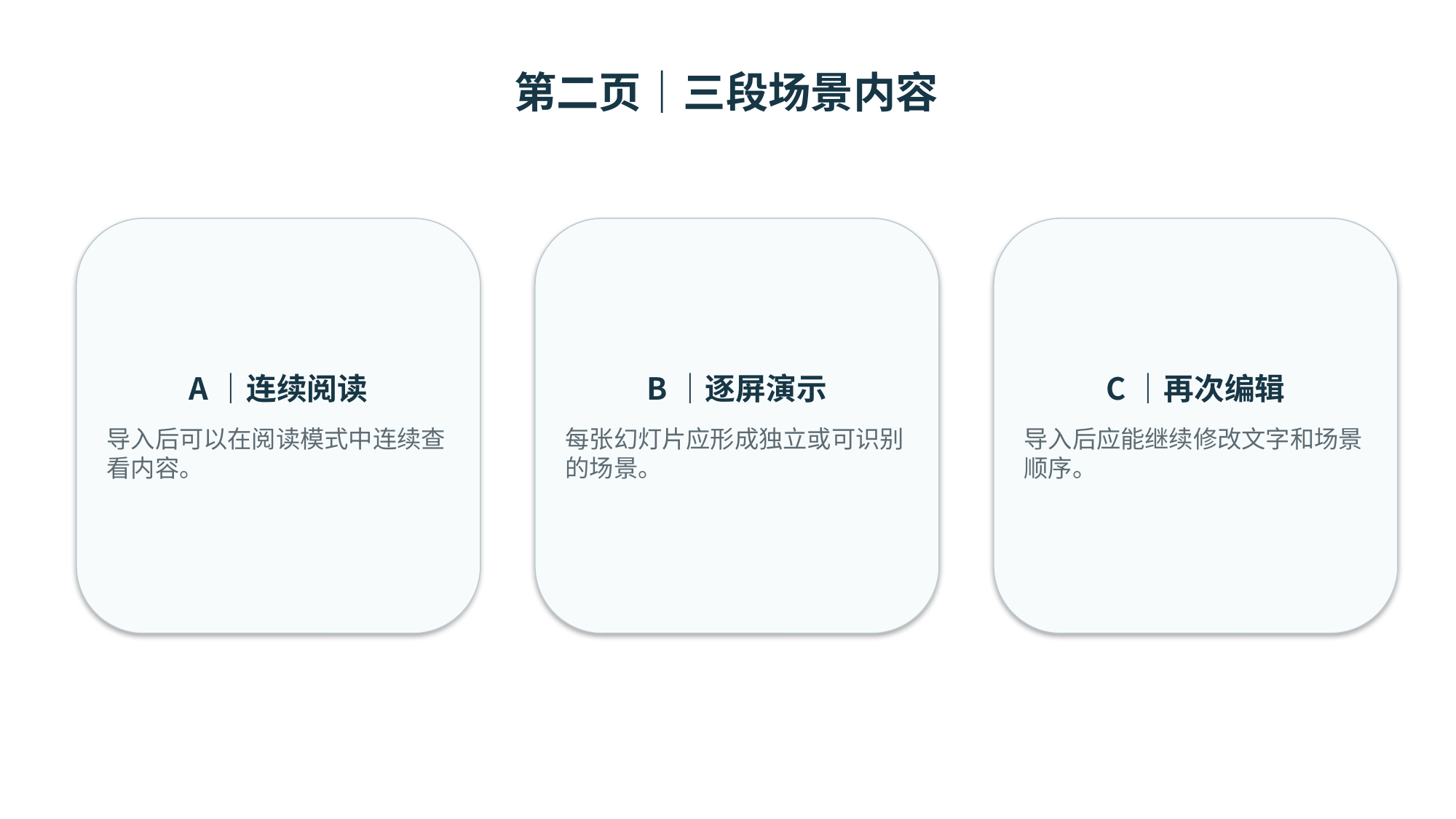

第二页｜三段场景内容
A｜连续阅读
导入后可以在阅读模式中连续查看内容。
B｜逐屏演示
每张幻灯片应形成独立或可识别的场景。
C｜再次编辑
导入后应能继续修改文字和场景顺序。